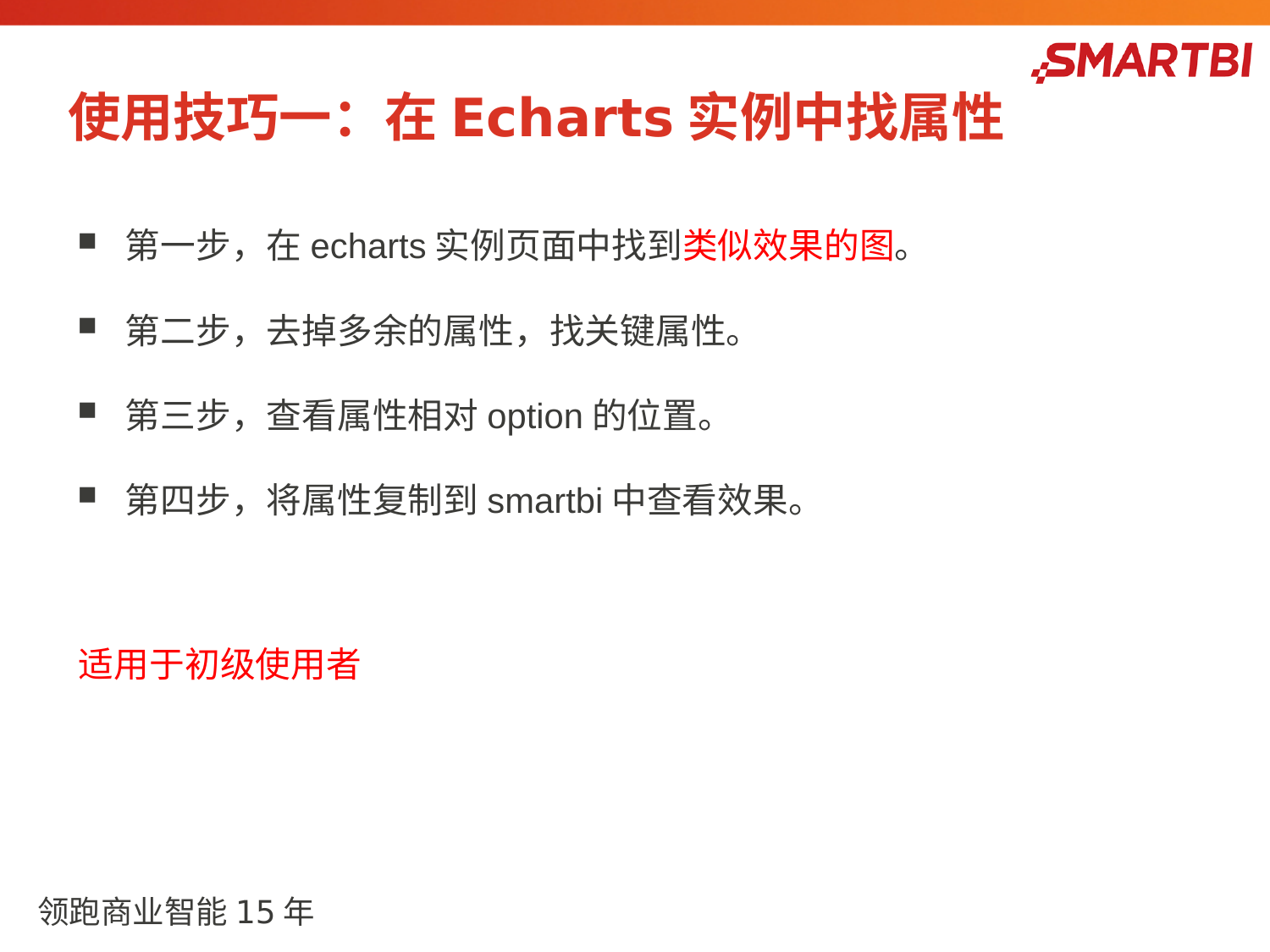

# 使用技巧一：在Echarts实例中找属性
第一步，在echarts实例页面中找到类似效果的图。
第二步，去掉多余的属性，找关键属性。
第三步，查看属性相对option的位置。
第四步，将属性复制到smartbi中查看效果。

适用于初级使用者